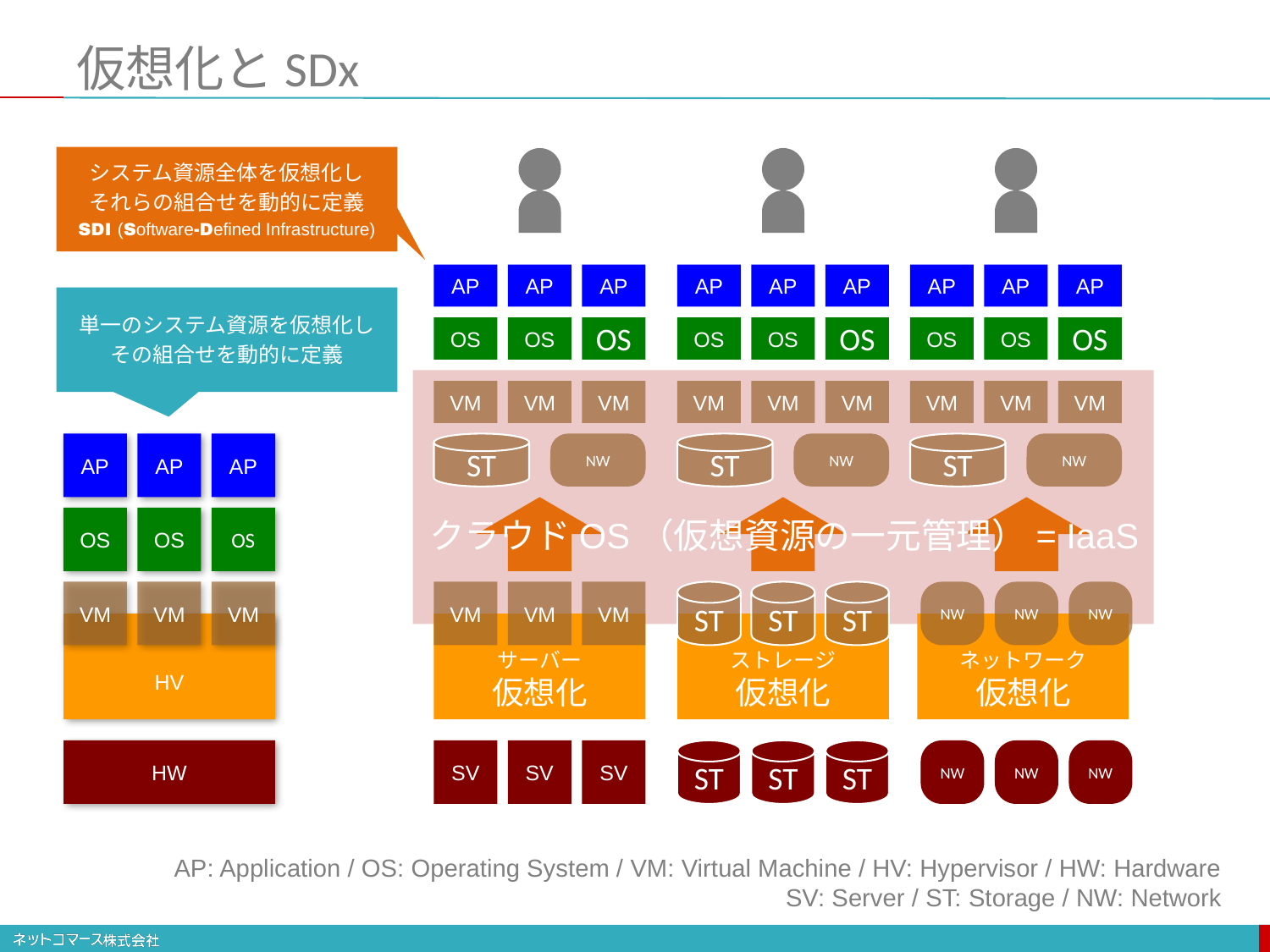

# 仮想化とSDx
システム資源全体を仮想化し
それらの組合せを動的に定義
SDI (Software-Defined Infrastructure)

AP
AP
AP
AP
AP
AP
AP
AP
AP
OS
OS
OS
OS
OS
OS
OS
OS
OS

VM
VM
VM
VM
VM
VM
VM
VM
VM
ST
NW
ST
NW
ST
NW

クラウドOS（仮想資源の一元管理）= IaaS
VM
VM
VM
ST
ST
ST
NW
NW
NW

サーバー
仮想化

ストレージ
仮想化

ネットワーク
仮想化
SV
SV
SV
ST
ST
ST
NW
NW
NW
単一のシステム資源を仮想化し
その組合せを動的に定義
AP
AP
AP
OS
OS
OS
VM
VM
VM

HV
HW
AP: Application / OS: Operating System / VM: Virtual Machine / HV: Hypervisor / HW: Hardware
SV: Server / ST: Storage / NW: Network